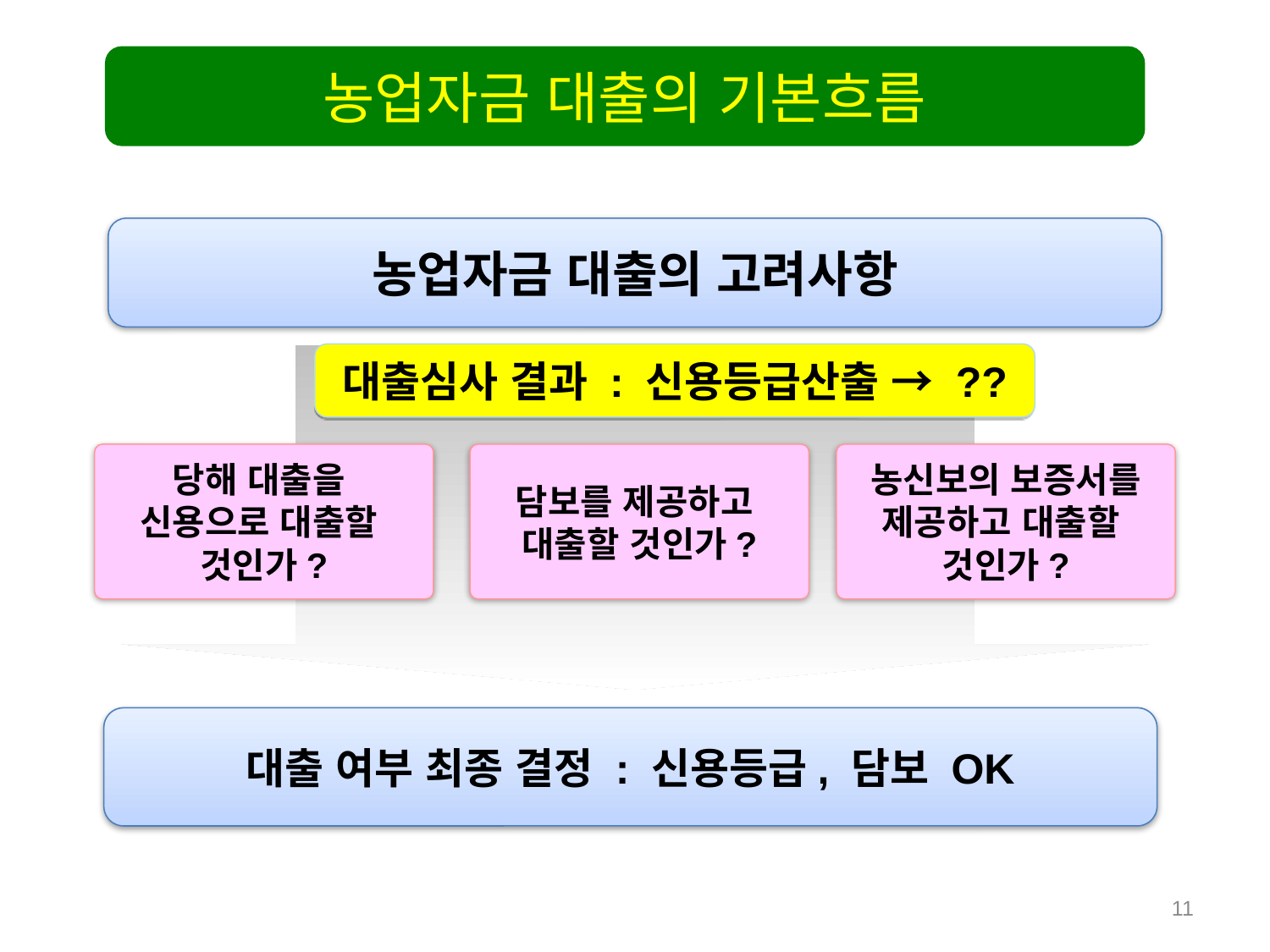

농업자금 대출의 기본흐름

농업자금 대출의 고려사항
대출심사 결과 : 신용등급산출 → ??
당해 대출을
신용으로 대출할
것인가?
담보를 제공하고
대출할 것인가?
농신보의 보증서를 제공하고 대출할
것인가?
대출 여부 최종 결정 : 신용등급, 담보 OK
11